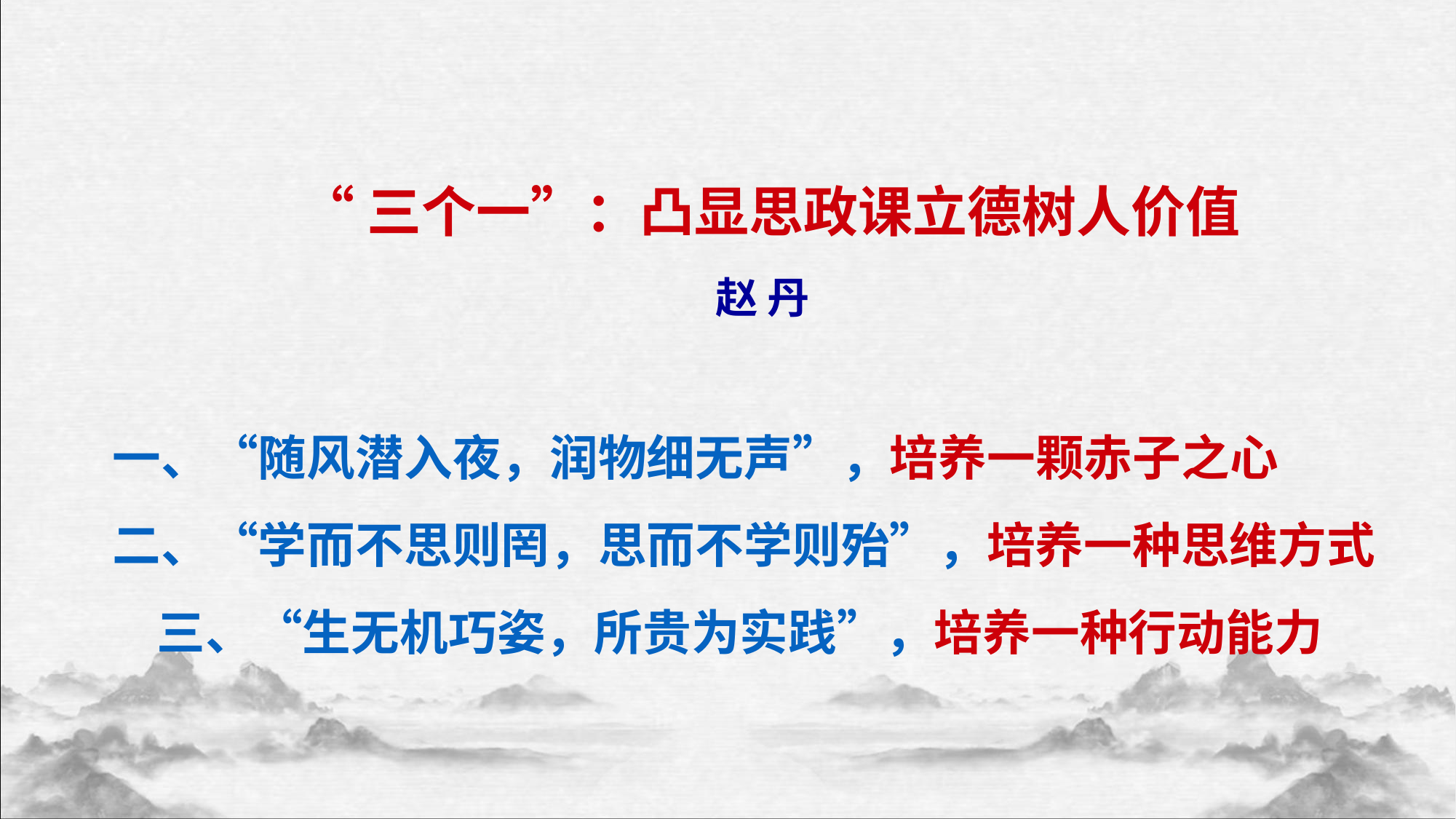

“三个一”：凸显思政课立德树人价值
赵 丹

一、“随风潜入夜，润物细无声”，培养一颗赤子之心
二、“学而不思则罔，思而不学则殆”，培养一种思维方式        三、“生无机巧姿，所贵为实践”，培养一种行动能力